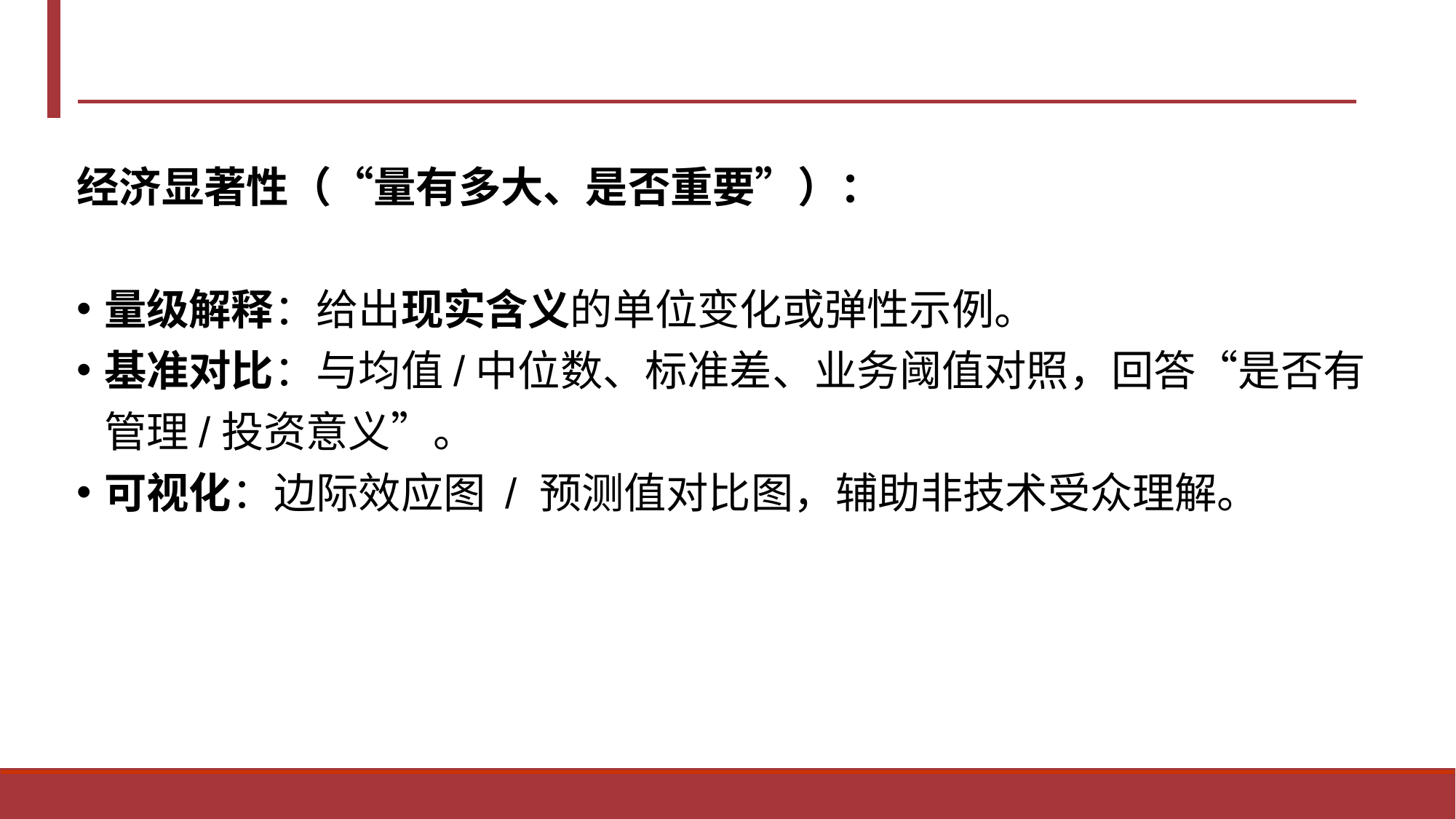

#
经济显著性（“量有多大、是否重要”）：

量级解释：给出现实含义的单位变化或弹性示例。
基准对比：与均值/中位数、标准差、业务阈值对照，回答“是否有管理/投资意义”。
可视化：边际效应图 / 预测值对比图，辅助非技术受众理解。